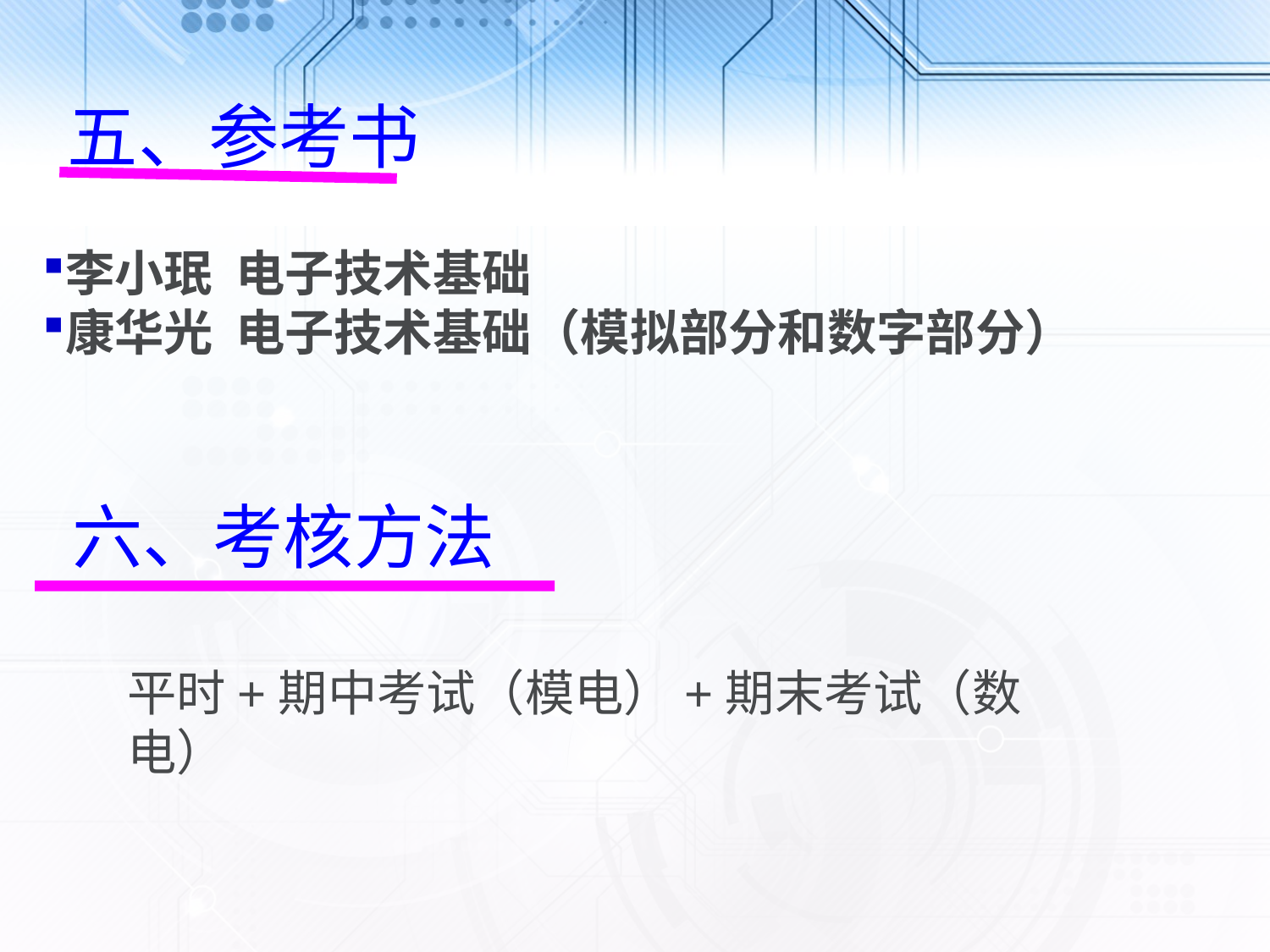

五、参考书

李小珉  电子技术基础
康华光  电子技术基础（模拟部分和数字部分）
六、考核方法

平时+期中考试（模电）+期末考试（数电）